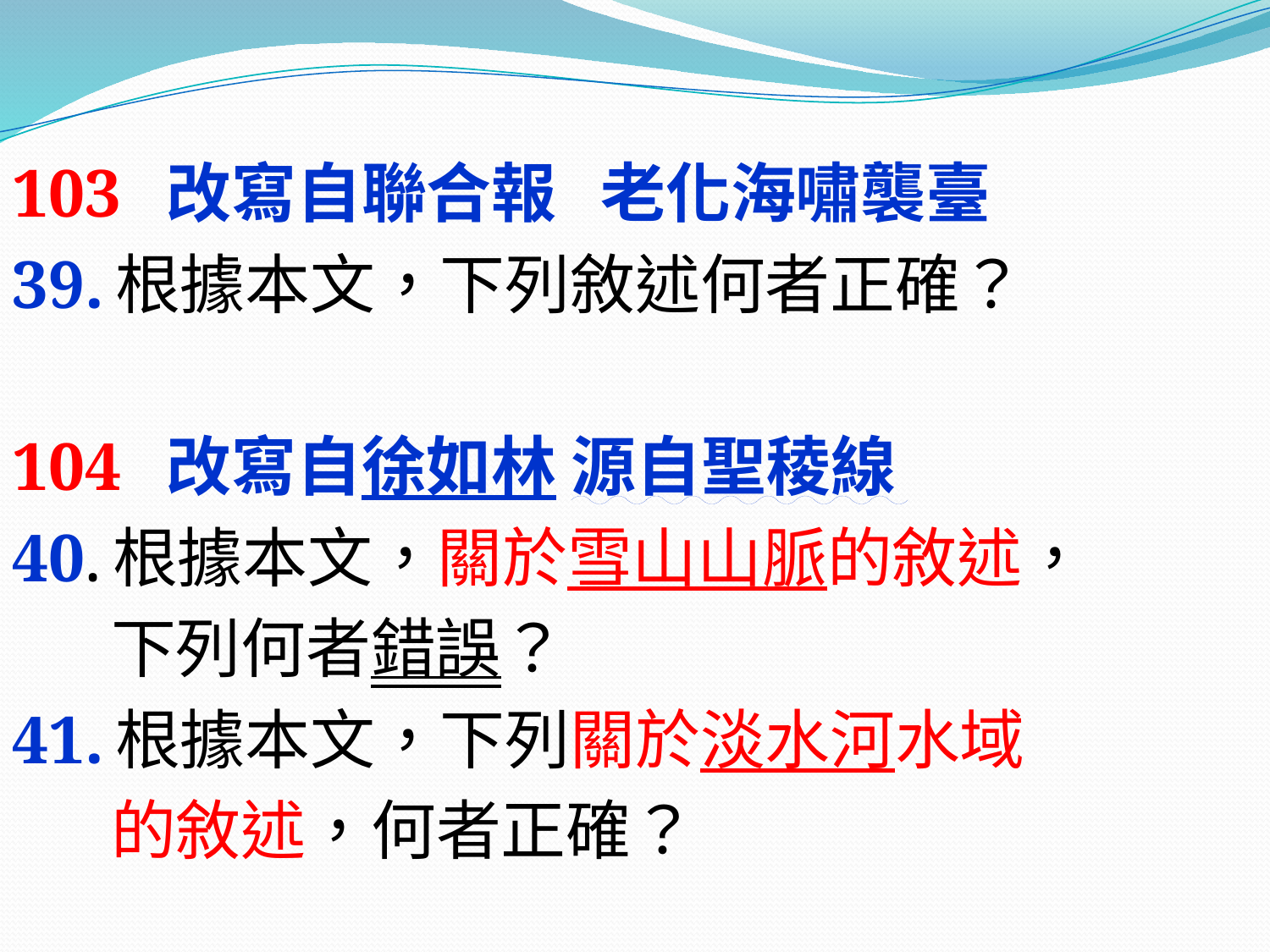

#
103  改寫自聯合報   老化海嘯襲臺
39.根據本文，下列敘述何者正確？

104  改寫自徐如林 源自聖稜線
40.根據本文，關於雪山山脈的敘述，
      下列何者錯誤？
41.根據本文，下列關於淡水河水域
      的敘述，何者正確？